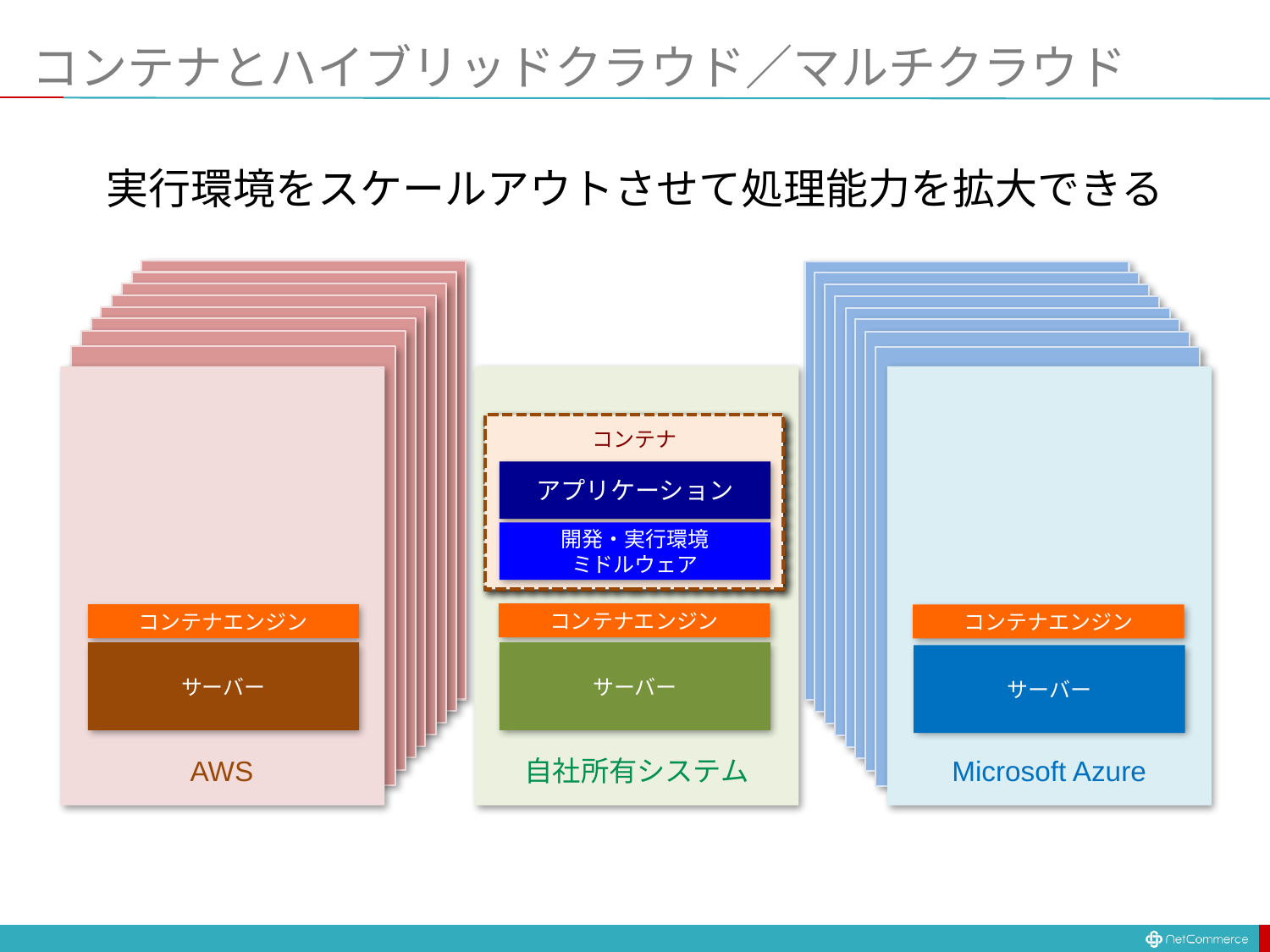

# コンテナとハイブリッドクラウド／マルチクラウド
実行環境をスケールアウトさせて処理能力を拡大できる

コンテナ
アプリケーション
開発・実行環境
ミドルウェア

コンテナ
アプリケーション
開発・実行環境
ミドルウェア

コンテナ
アプリケーション
開発・実行環境
ミドルウェア
コンテナエンジン
コンテナエンジン
コンテナエンジン
サーバー
サーバー
サーバー
AWS
自社所有システム
Microsoft Azure